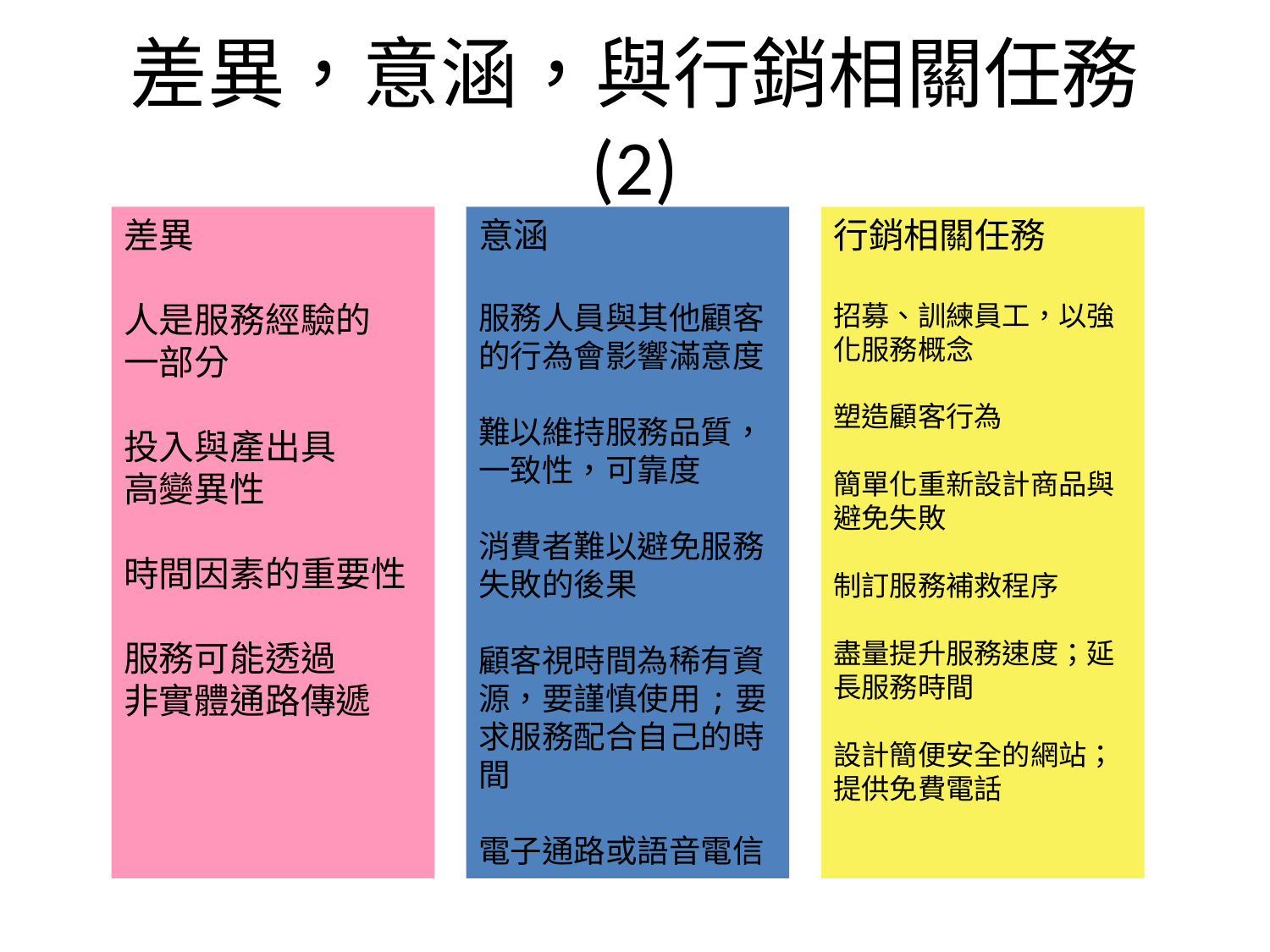

# 差異，意涵，與行銷相關任務 (2)
差異

人是服務經驗的
一部分

投入與產出具
高變異性

時間因素的重要性

服務可能透過
非實體通路傳遞

意涵

服務人員與其他顧客的行為會影響滿意度

難以維持服務品質，一致性，可靠度

消費者難以避免服務失敗的後果

顧客視時間為稀有資源，要謹慎使用;要求服務配合自己的時間

電子通路或語音電信
行銷相關任務

招募、訓練員工，以強
化服務概念

塑造顧客行為

簡單化重新設計商品與
避免失敗

制訂服務補救程序

盡量提升服務速度；延長服務時間

設計簡便安全的網站；提供免費電話